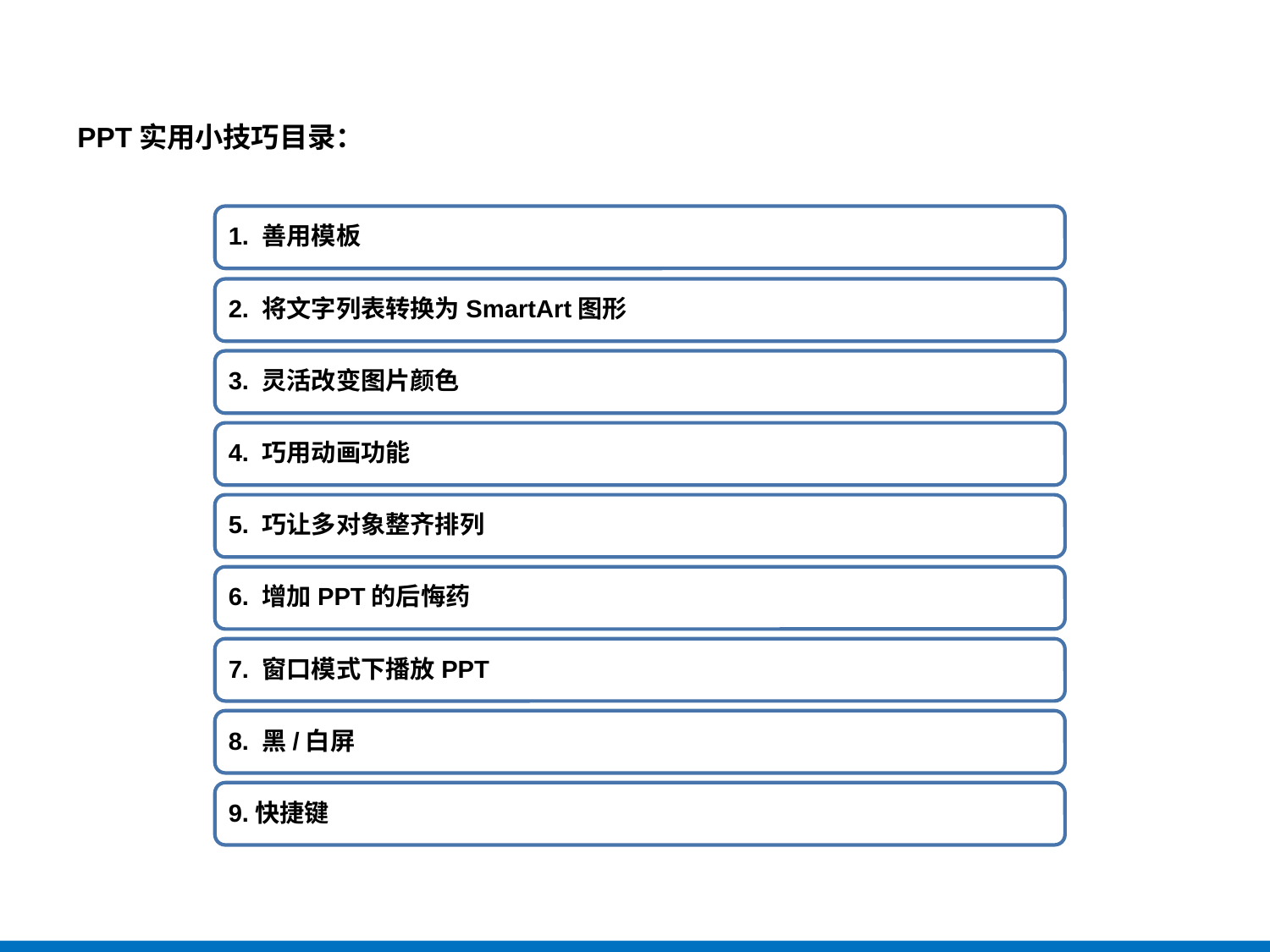

PPT实用小技巧目录：
1. 善用模板
2. 将文字列表转换为SmartArt图形
3. 灵活改变图片颜色
4. 巧用动画功能
5. 巧让多对象整齐排列
6. 增加PPT的后悔药
7. 窗口模式下播放PPT
8. 黑/白屏
9.快捷键